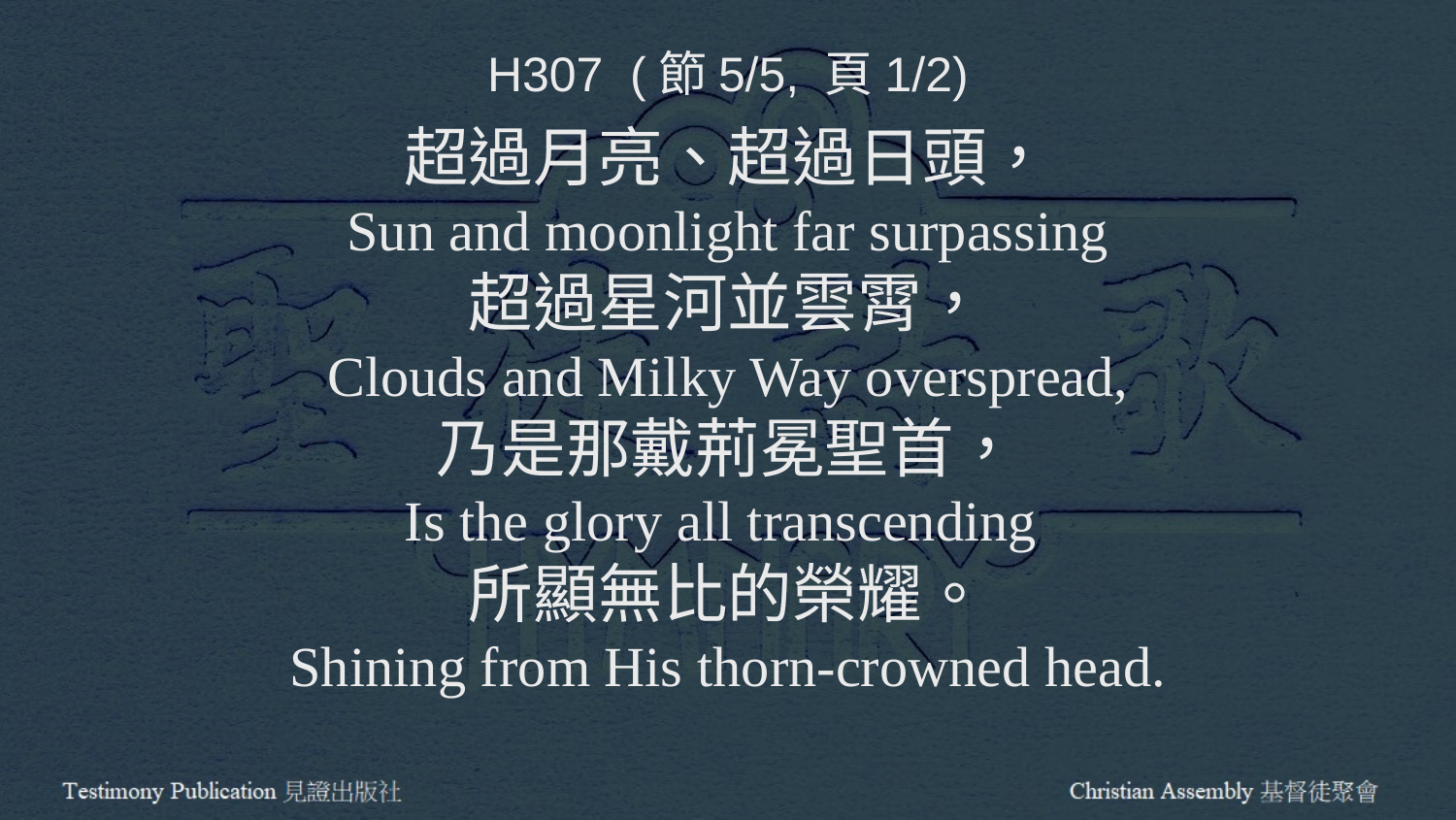

H307  (節5/5, 頁1/2)
超過月亮、超過日頭，
Sun and moonlight far surpassing
超過星河並雲霄，
Clouds and Milky Way overspread,
乃是那戴荊冕聖首，
Is the glory all transcending
所顯無比的榮耀。
Shining from His thorn-crowned head.